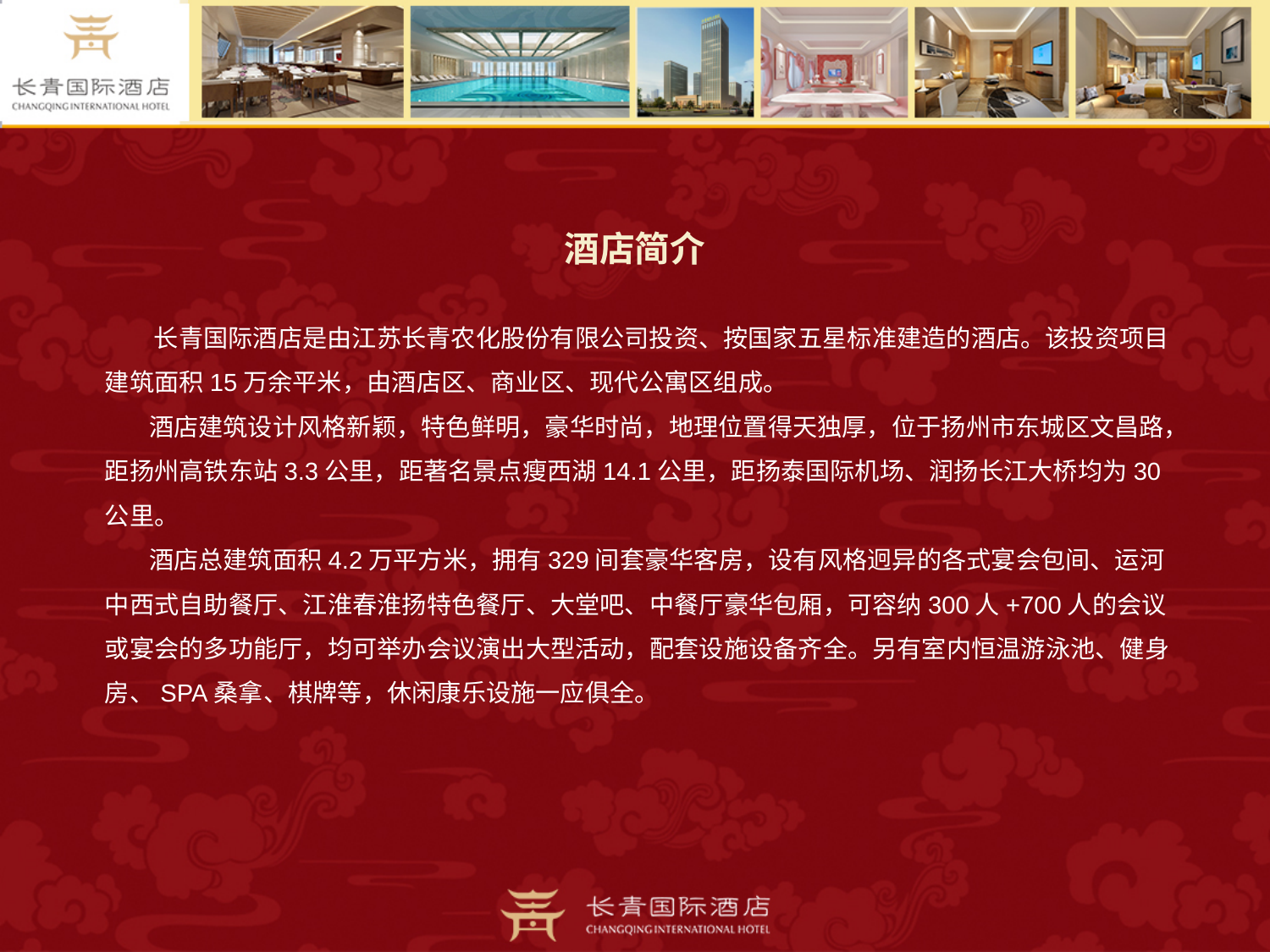

酒店简介
　　长青国际酒店是由江苏长青农化股份有限公司投资、按国家五星标准建造的酒店。该投资项目建筑面积15万余平米，由酒店区、商业区、现代公寓区组成。
       酒店建筑设计风格新颖，特色鲜明，豪华时尚，地理位置得天独厚，位于扬州市东城区文昌路，距扬州高铁东站3.3公里，距著名景点瘦西湖14.1公里，距扬泰国际机场、润扬长江大桥均为30公里。
       酒店总建筑面积4.2万平方米，拥有329间套豪华客房，设有风格迥异的各式宴会包间、运河中西式自助餐厅、江淮春淮扬特色餐厅、大堂吧、中餐厅豪华包厢，可容纳300人+700人的会议或宴会的多功能厅，均可举办会议演出大型活动，配套设施设备齐全。另有室内恒温游泳池、健身房、SPA桑拿、棋牌等，休闲康乐设施一应俱全。